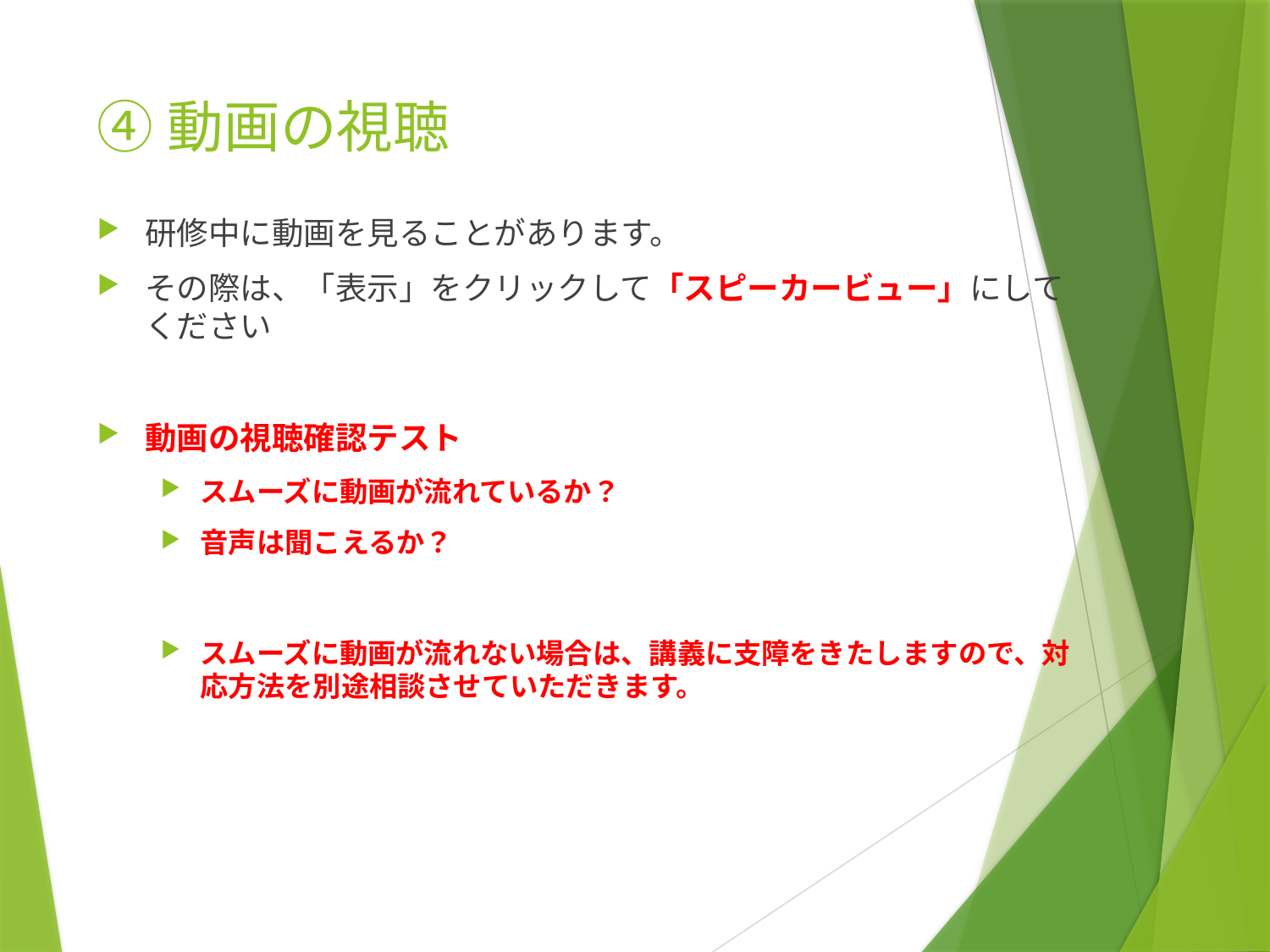

# ④動画の視聴
研修中に動画を見ることがあります。
その際は、「表示」をクリックして「スピーカービュー」にしてください

動画の視聴確認テスト
スムーズに動画が流れているか？
音声は聞こえるか？

スムーズに動画が流れない場合は、講義に支障をきたしますので、対応方法を別途相談させていただきます。